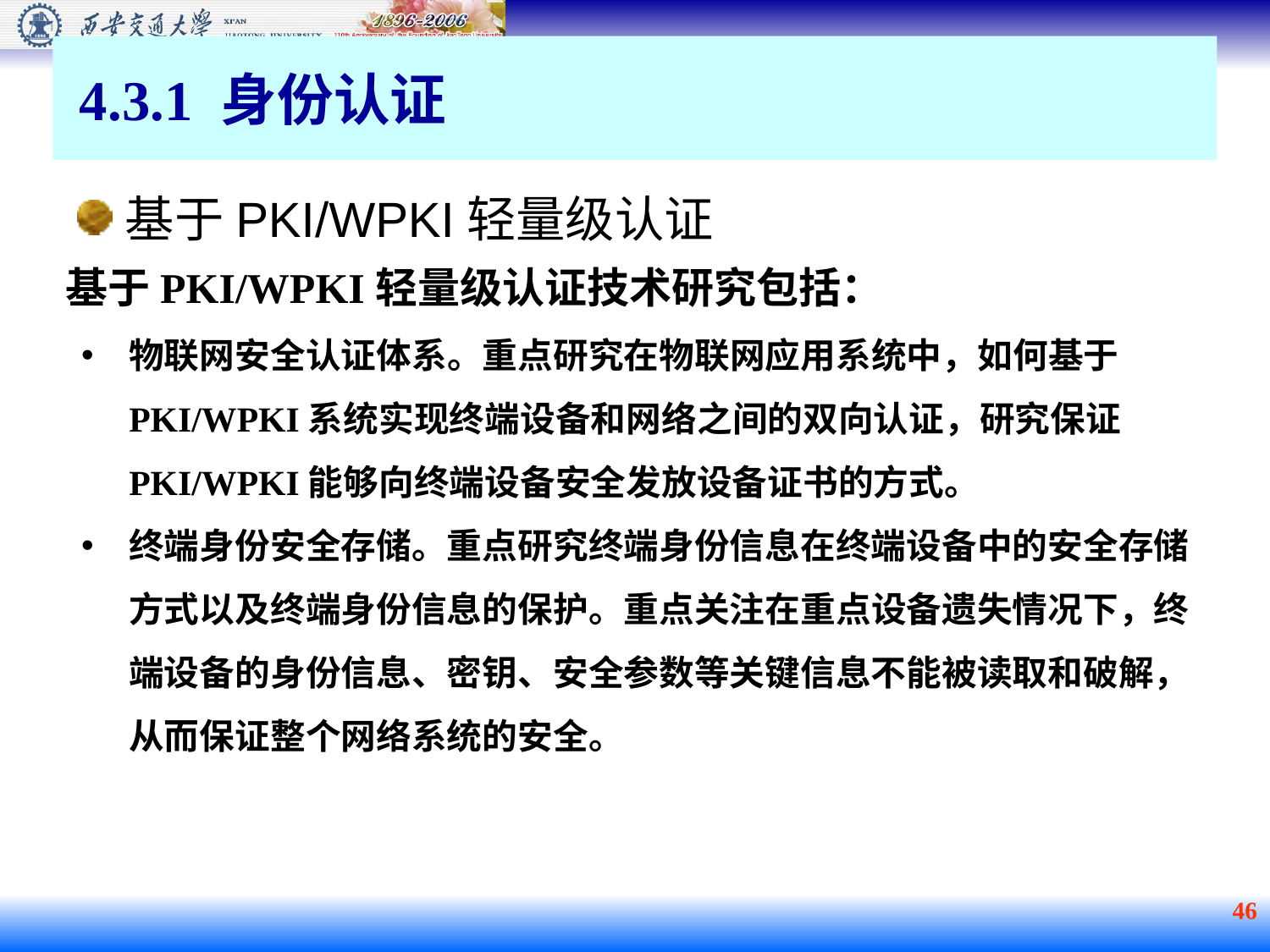

4.3.1 身份认证
基于PKI/WPKI轻量级认证
基于PKI/WPKI轻量级认证技术研究包括：
物联网安全认证体系。重点研究在物联网应用系统中，如何基于PKI/WPKI系统实现终端设备和网络之间的双向认证，研究保证PKI/WPKI能够向终端设备安全发放设备证书的方式。
终端身份安全存储。重点研究终端身份信息在终端设备中的安全存储方式以及终端身份信息的保护。重点关注在重点设备遗失情况下，终端设备的身份信息、密钥、安全参数等关键信息不能被读取和破解，从而保证整个网络系统的安全。
 46